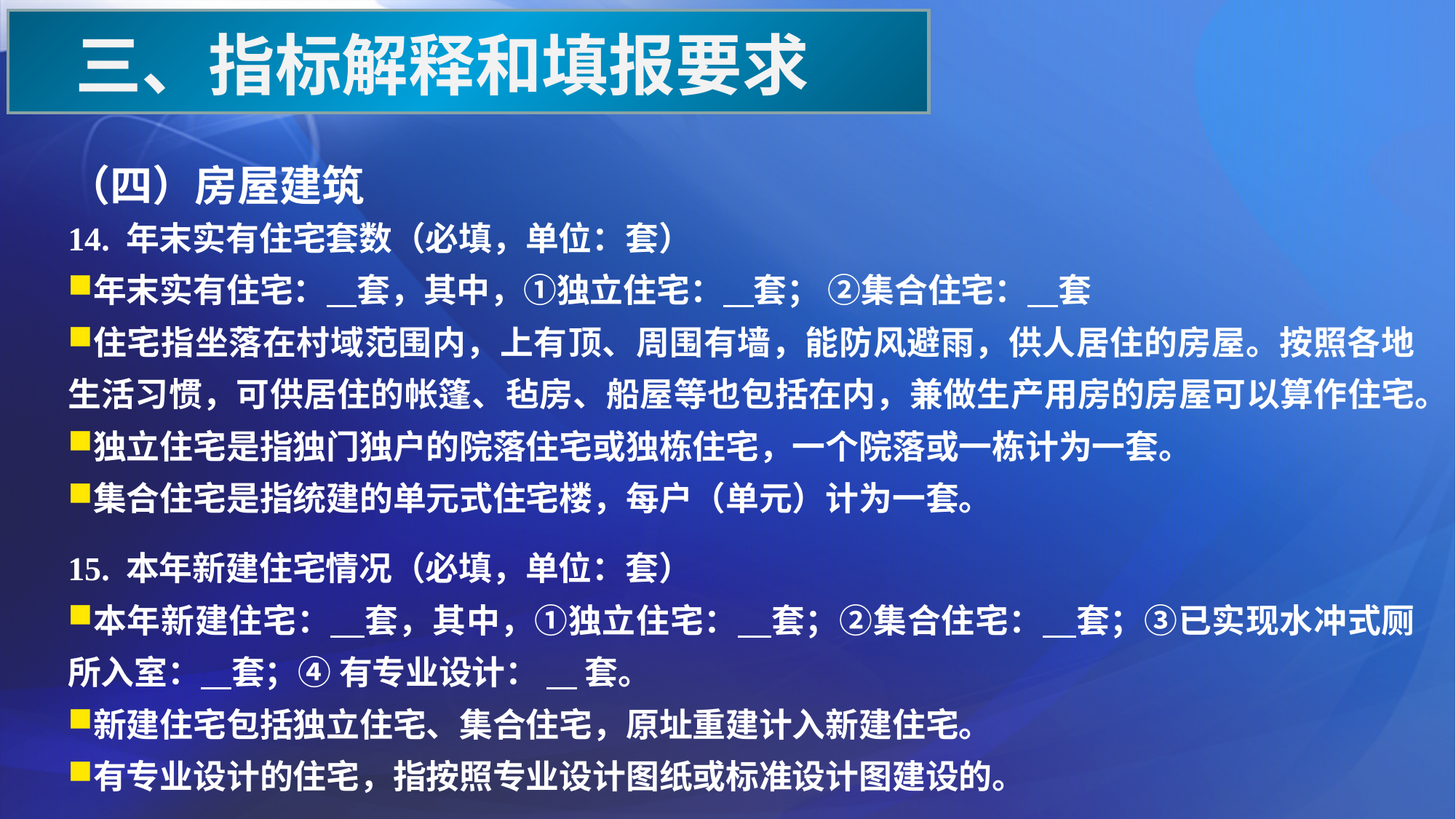

三、指标解释和填报要求
（四）房屋建筑
14. 年末实有住宅套数（必填，单位：套）
年末实有住宅：    套，其中，①独立住宅：    套； ②集合住宅：    套
住宅指坐落在村域范围内，上有顶、周围有墙，能防风避雨，供人居住的房屋。按照各地生活习惯，可供居住的帐篷、毡房、船屋等也包括在内，兼做生产用房的房屋可以算作住宅。
独立住宅是指独门独户的院落住宅或独栋住宅，一个院落或一栋计为一套。
集合住宅是指统建的单元式住宅楼，每户（单元）计为一套。

15. 本年新建住宅情况（必填，单位：套）
本年新建住宅：    套，其中，①独立住宅：    套；②集合住宅：    套；③已实现水冲式厕所入室：    套；④ 有专业设计：      套。
新建住宅包括独立住宅、集合住宅，原址重建计入新建住宅。
有专业设计的住宅，指按照专业设计图纸或标准设计图建设的。